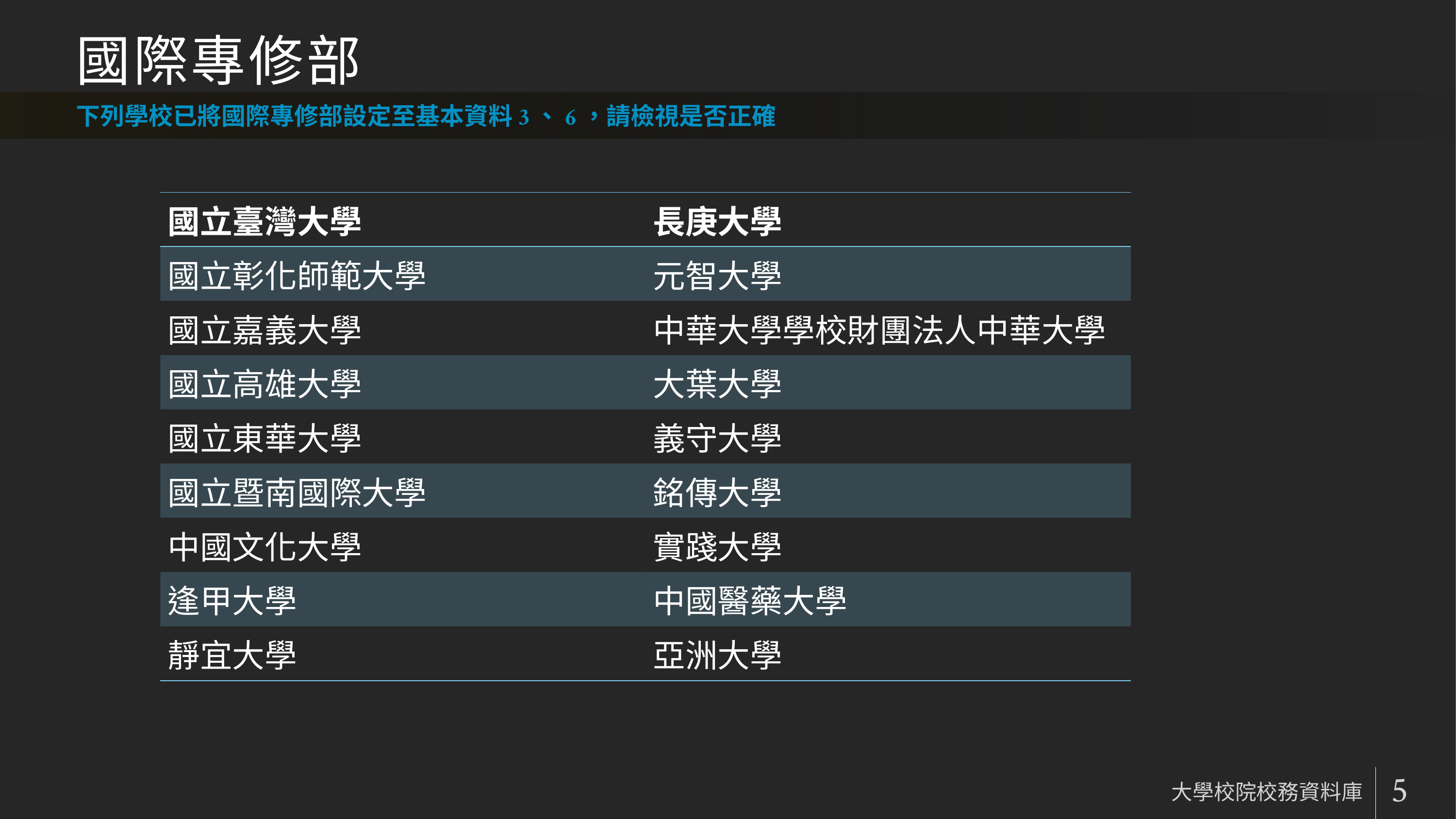

# 國際專修部
下列學校已將國際專修部設定至基本資料3、6，請檢視是否正確
| 國立臺灣大學 | 長庚大學 |
| --- | --- |
| 國立彰化師範大學 | 元智大學 |
| 國立嘉義大學 | 中華大學學校財團法人中華大學 |
| 國立高雄大學 | 大葉大學 |
| 國立東華大學 | 義守大學 |
| 國立暨南國際大學 | 銘傳大學 |
| 中國文化大學 | 實踐大學 |
| 逢甲大學 | 中國醫藥大學 |
| 靜宜大學 | 亞洲大學 |
大學校院校務資料庫
5